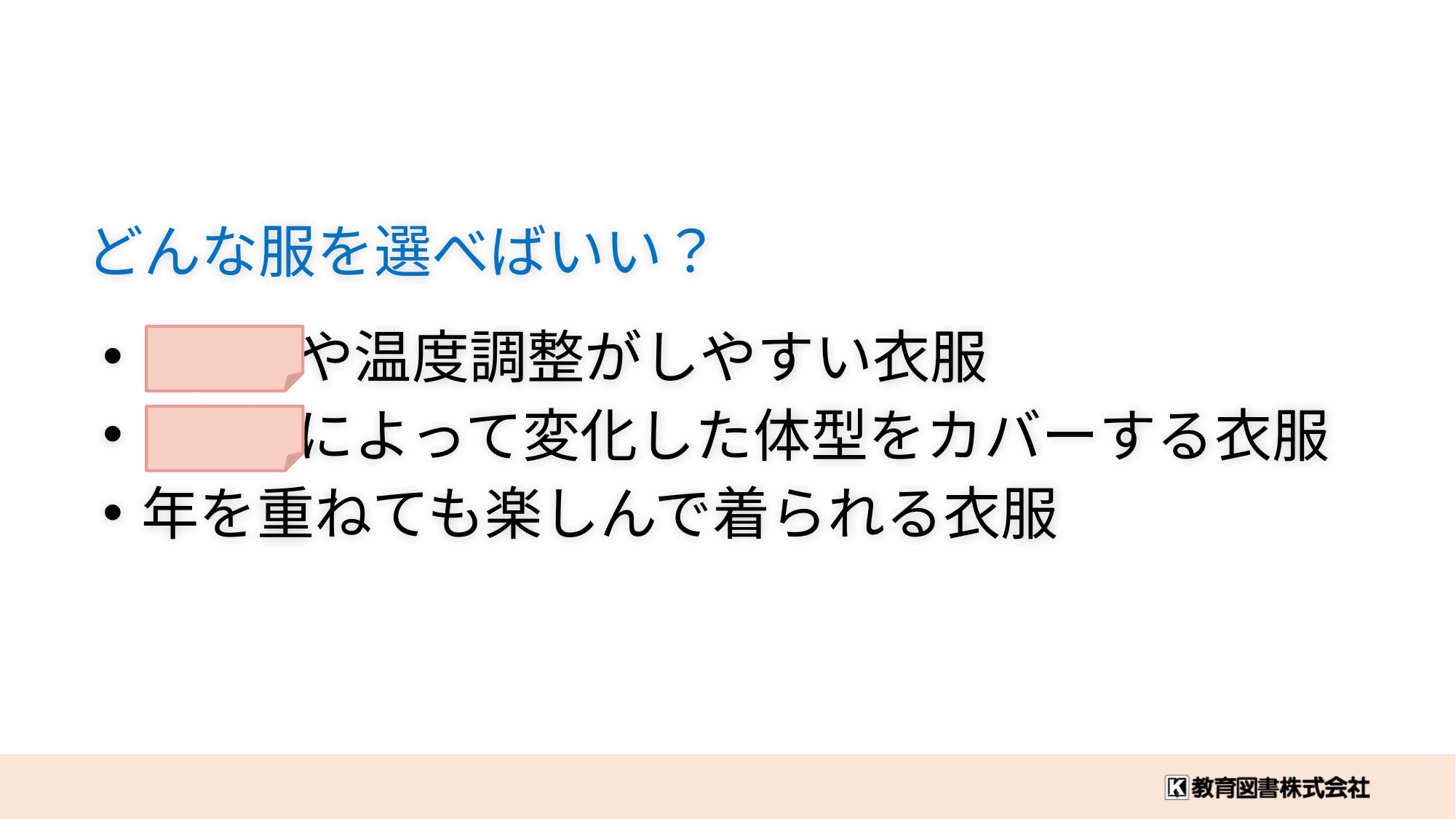

どんな服を選べばいい？
 着脱 や温度調整がしやすい衣服
 老化 によって変化した体型をカバーする衣服
年を重ねても楽しんで着られる衣服